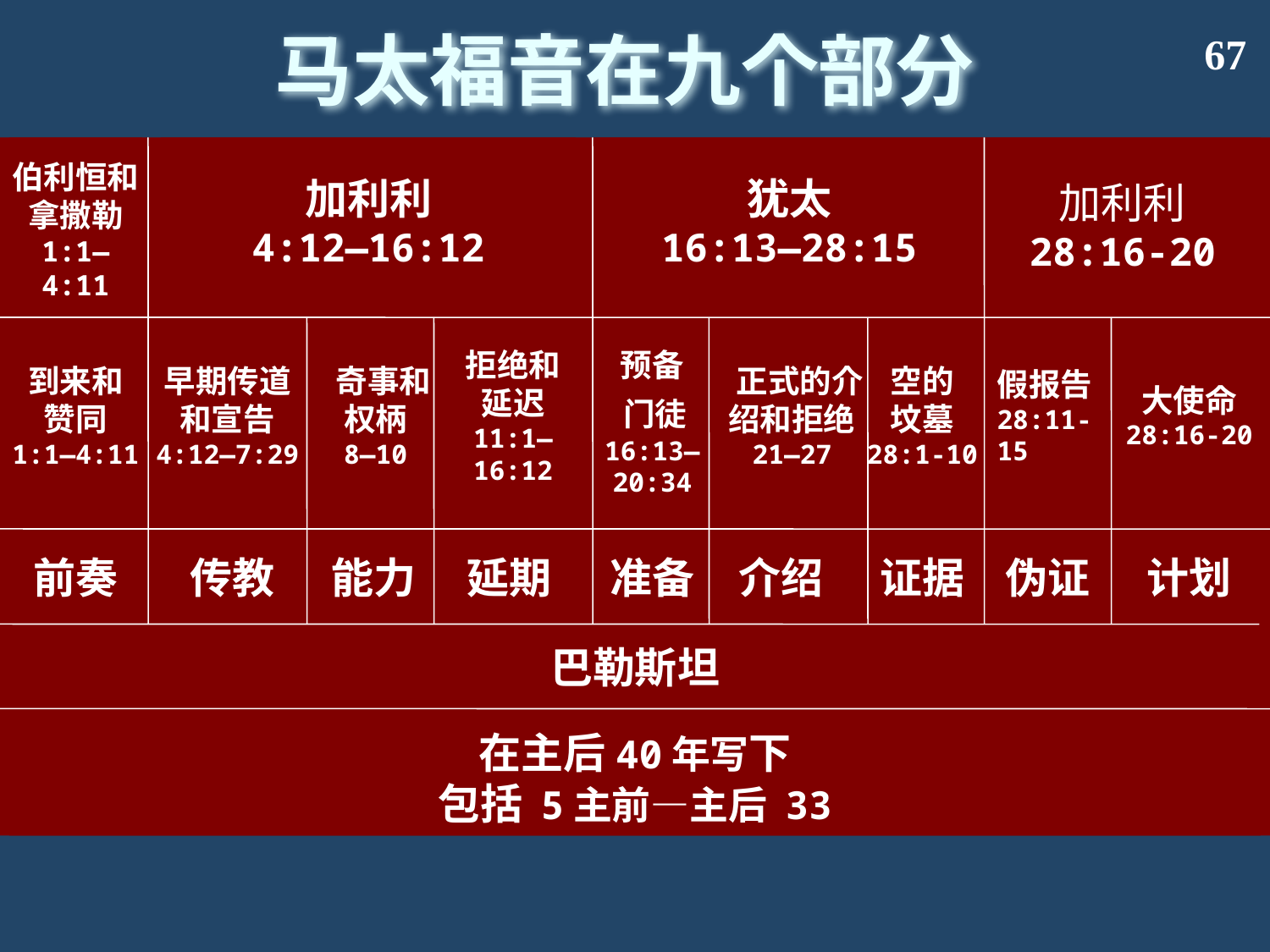

马太福音在九个部分
67

伯利恒和拿撒勒
1:1—4:11

加利利
4:12—16:12

犹太
16:13—28:15

加利利
28:16-20

到来和
赞同
1:1—4:11
早期传道
和宣告
4:12—7:29
 奇事和权柄
8—10
拒绝和
延迟
11:1—16:12
 正式的介绍和拒绝
21—27
空的
坟墓
28:1-10
假报告28:11-15
大使命
28:16-20
预备
 门徒
16:13—
20:34

前奏

传教

能力

延期

准备

介绍

证据

伪证

计划

巴勒斯坦

在主后40年写下
包括 5主前—主后 33